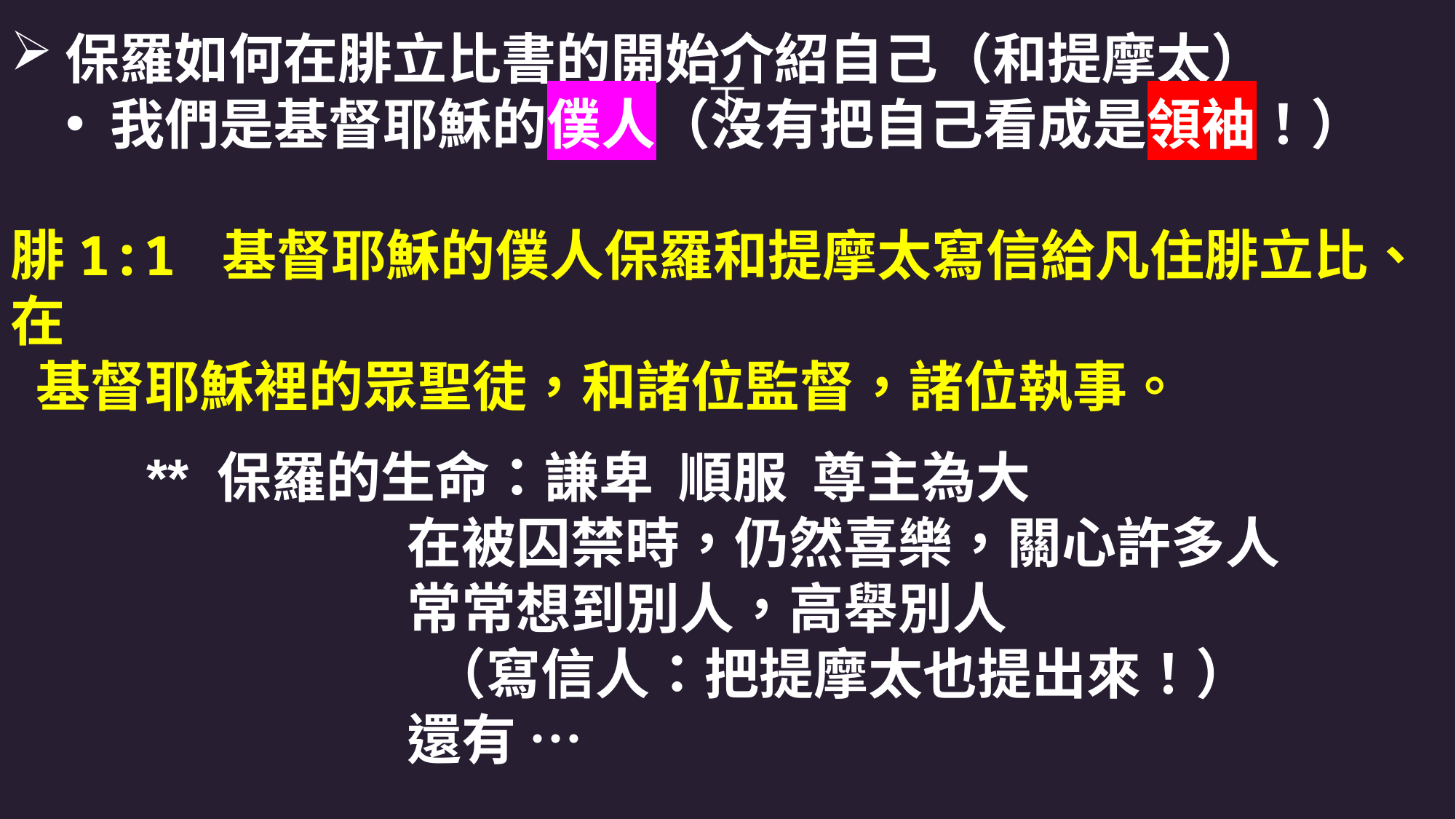

保羅如何在腓立比書的開始介紹自己（和提摩太）
 我們是基督耶穌的僕人（沒有把自己看成是領袖！）

腓1:1 基督耶穌的僕人保羅和提摩太寫信給凡住腓立比、在
 基督耶穌裡的眾聖徒，和諸位監督，諸位執事。

         ** 保羅的生命：謙卑  順服  尊主為大
                               在被囚禁時，仍然喜樂，關心許多人
                               常常想到別人，高舉別人
                                 （寫信人：把提摩太也提出來！）
                               還有 …

《既然如此：牧師可以擦桌子嗎？》

# 下